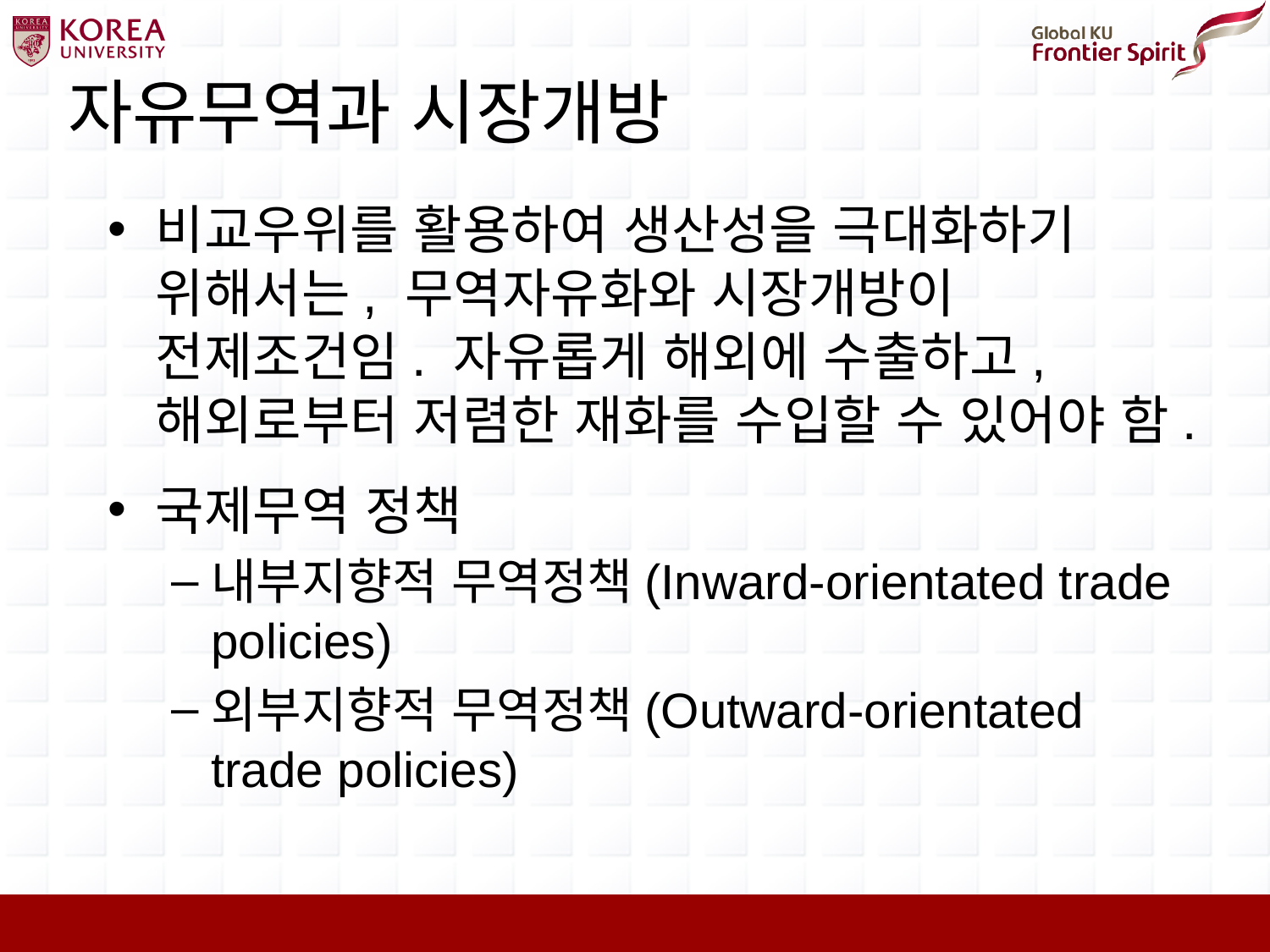

# 자유무역과 시장개방
비교우위를 활용하여 생산성을 극대화하기 위해서는, 무역자유화와 시장개방이 전제조건임. 자유롭게 해외에 수출하고, 해외로부터 저렴한 재화를 수입할 수 있어야 함.
국제무역 정책
내부지향적 무역정책(Inward-orientated trade policies)
외부지향적 무역정책(Outward-orientated trade policies)